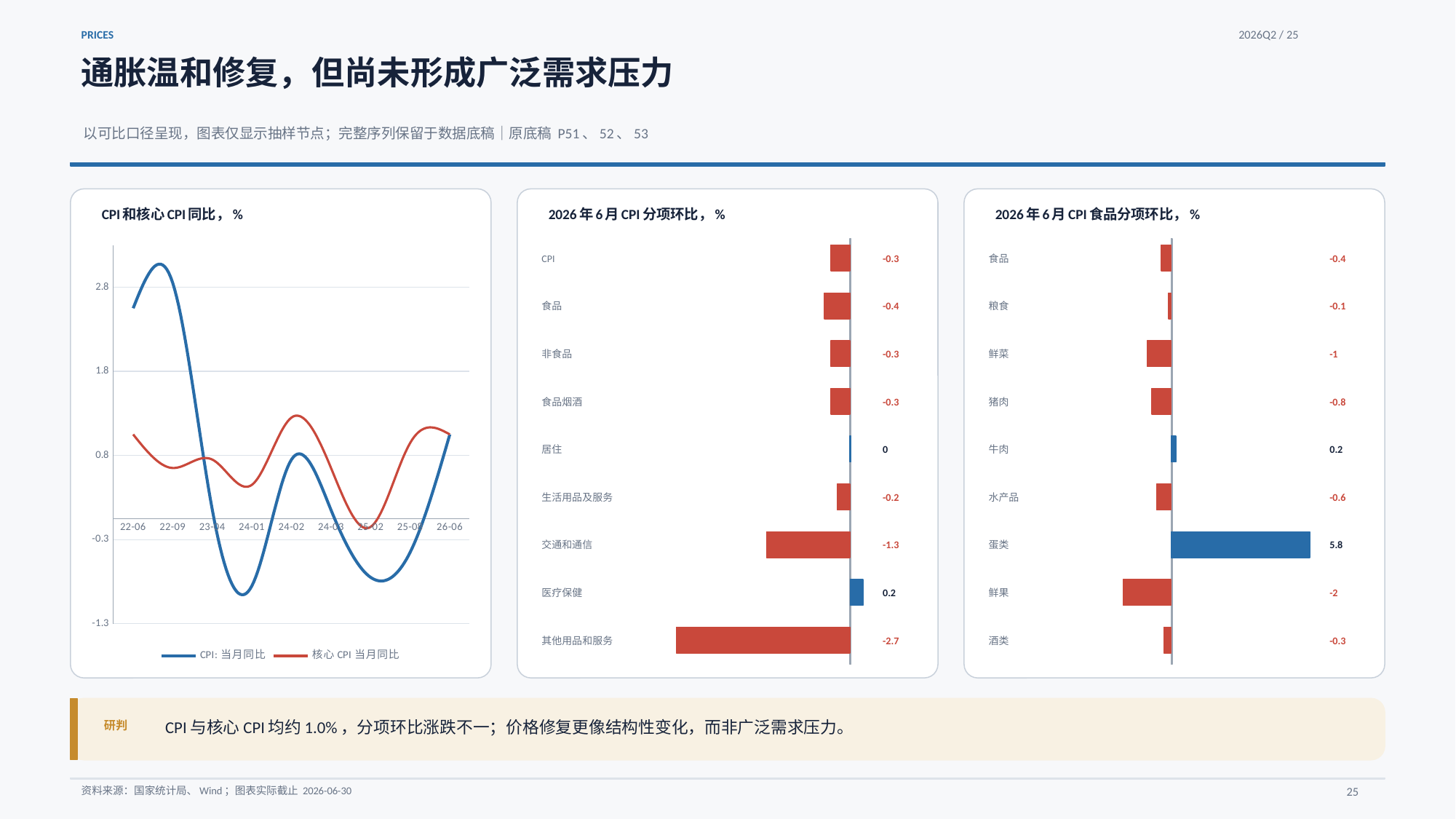

PRICES
2026Q2 / 25
通胀温和修复，但尚未形成广泛需求压力
以可比口径呈现，图表仅显示抽样节点；完整序列保留于数据底稿｜原底稿 P51、52、53

CPI和核心CPI同比，%
2026年6月CPI分项环比，%
2026年6月CPI食品分项环比，%

### Chart

| Category |  |  |
|---|---|---|
| 22-06 | 2.5 | 1.0 |
| 22-09 | 2.8 | 0.6 |
| 23-04 | 0.1 | 0.7 |
| 24-01 | -0.8 | 0.4 |
| 24-02 | 0.7 | 1.2 |
| 24-03 | 0.1 | 0.6 |
| 25-02 | -0.7 | -0.1 |
| 25-08 | -0.4 | 0.9 |
| 26-06 | 1.0 | 1.0 |

CPI
-0.3
食品
-0.4

食品
-0.4
粮食
-0.1

非食品
-0.3
鲜菜
-1

食品烟酒
-0.3
猪肉
-0.8

居住
0
牛肉
0.2

生活用品及服务
-0.2
水产品
-0.6

交通和通信
-1.3
蛋类
5.8

医疗保健
0.2
鲜果
-2

其他用品和服务
-2.7
酒类
-0.3

CPI与核心CPI均约1.0%，分项环比涨跌不一；价格修复更像结构性变化，而非广泛需求压力。
研判

资料来源：国家统计局、Wind；图表实际截止 2026-06-30
25